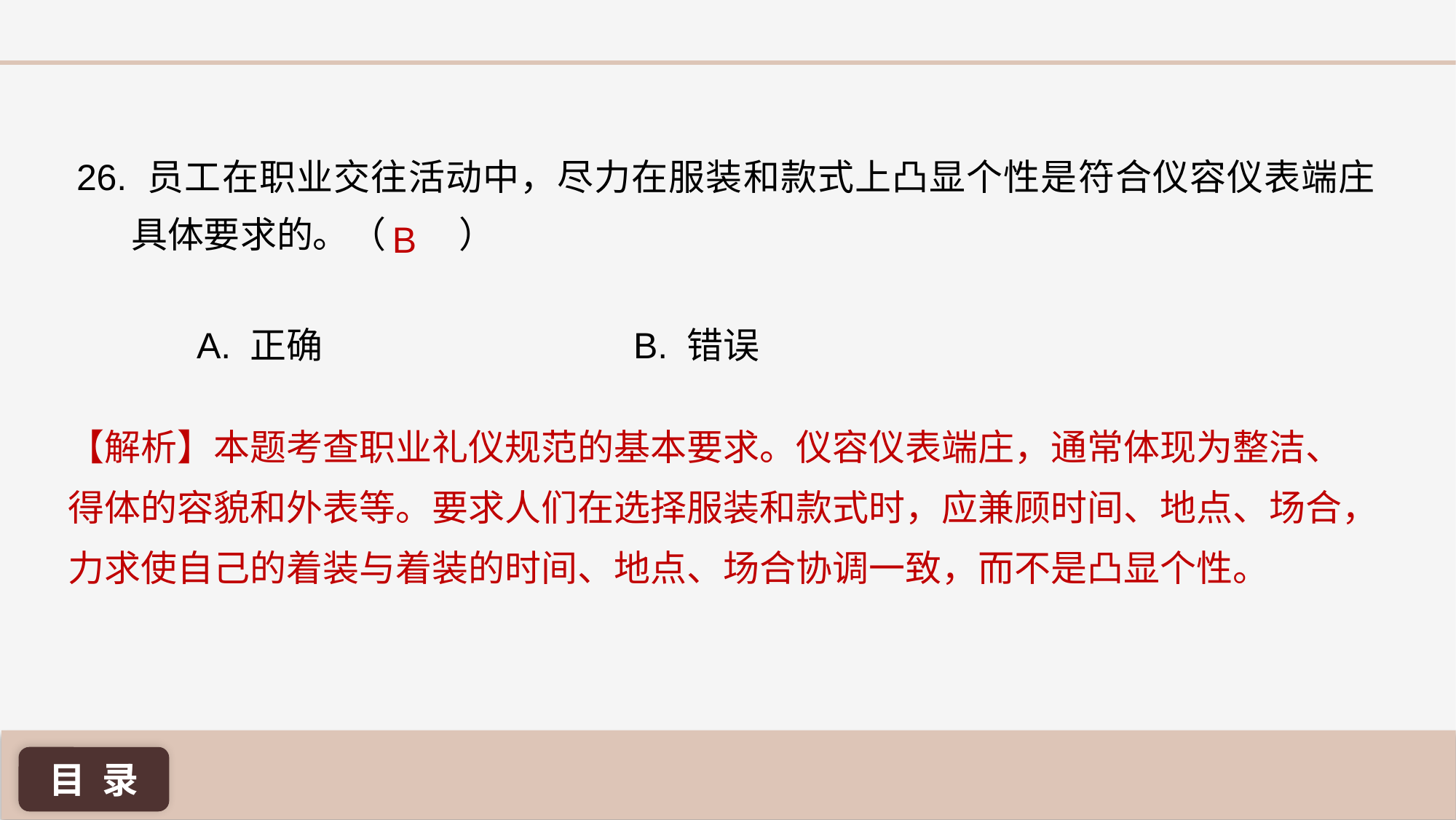

26. 员工在职业交往活动中，尽力在服装和款式上凸显个性是符合仪容仪表端庄具体要求的。（ 	）
B
A. 正确 			B. 错误
【解析】本题考查职业礼仪规范的基本要求。仪容仪表端庄，通常体现为整洁、得体的容貌和外表等。要求人们在选择服装和款式时，应兼顾时间、地点、场合，力求使自己的着装与着装的时间、地点、场合协调一致，而不是凸显个性。